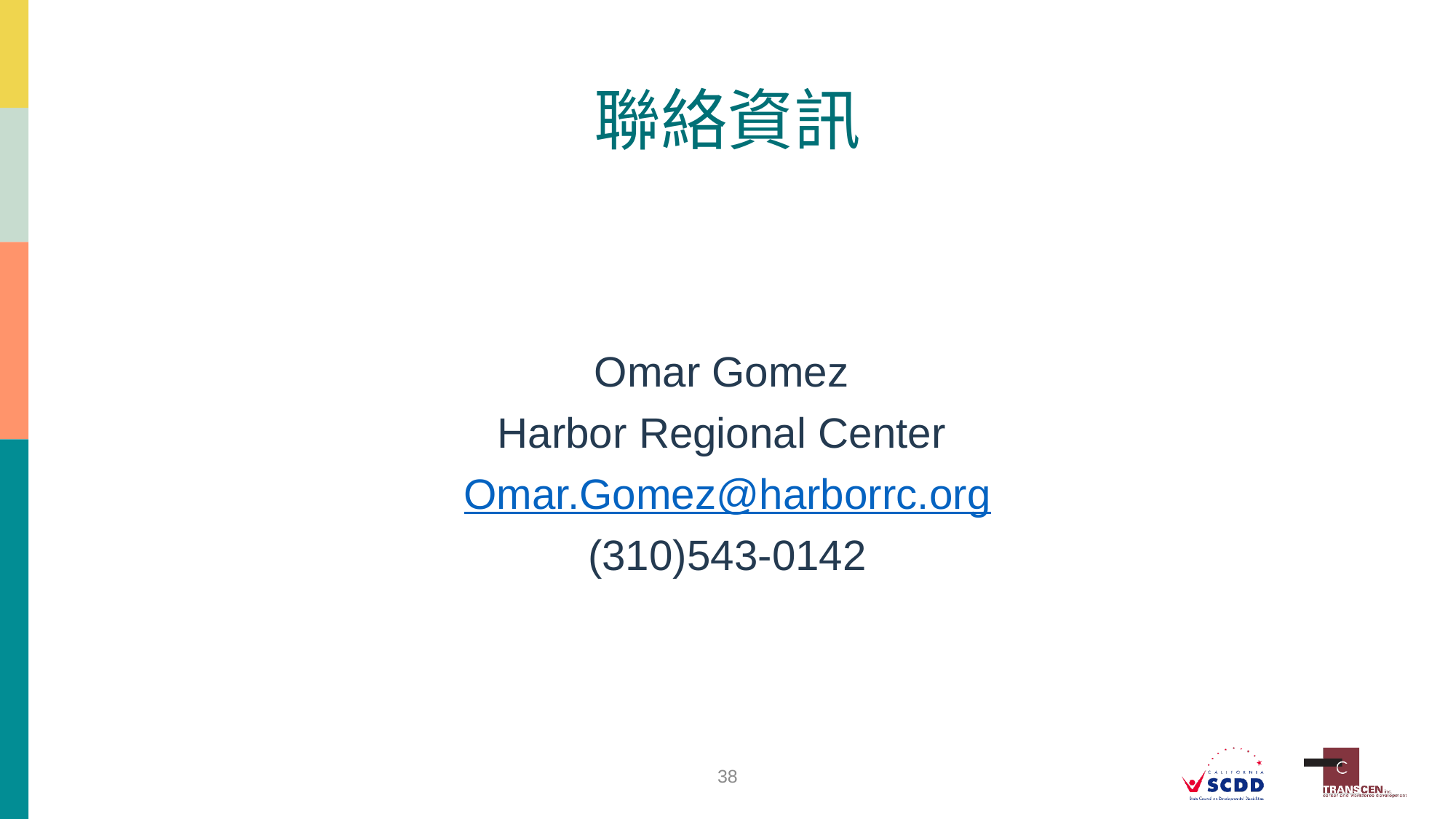

# 聯絡資訊

Omar Gomez
Harbor Regional Center
Omar.Gomez@harborrc.org
(310)543-0142
38